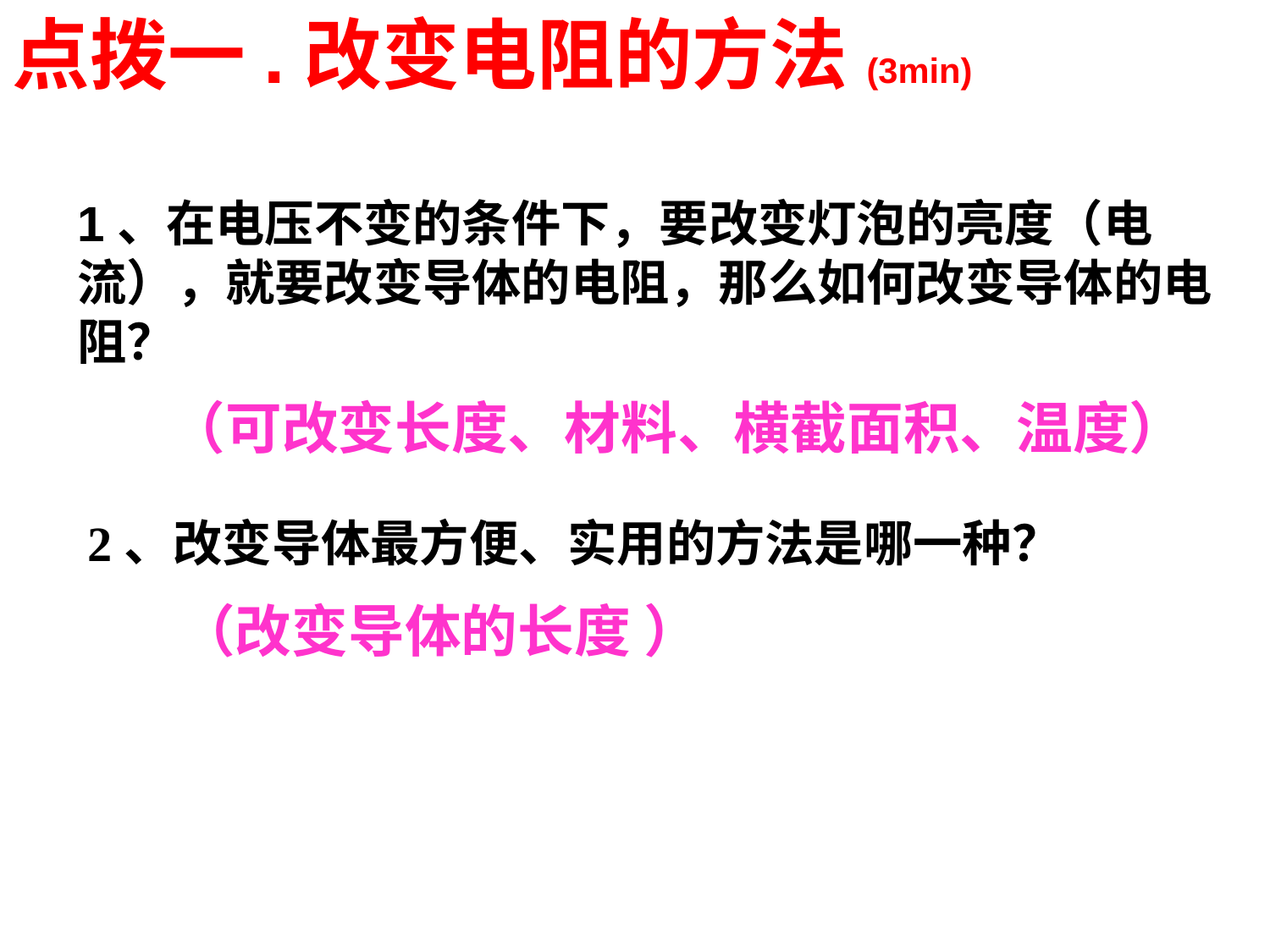

点拨一.改变电阻的方法(3min)
1、在电压不变的条件下，要改变灯泡的亮度（电流），就要改变导体的电阻，那么如何改变导体的电阻？
（可改变长度、材料、横截面积、温度）
2、改变导体最方便、实用的方法是哪一种？
（改变导体的长度 ）